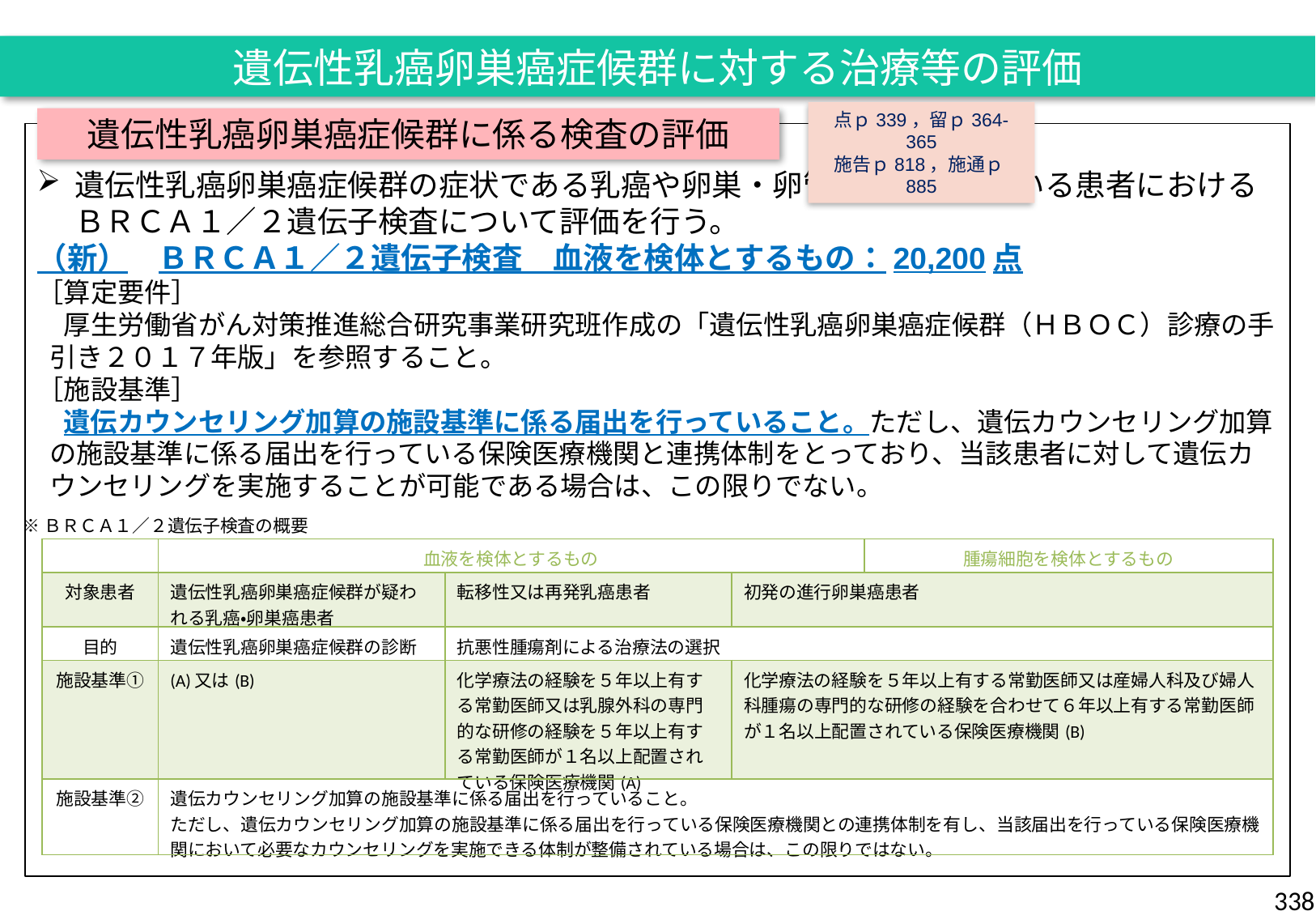

遺伝性乳癌卵巣癌症候群に対する治療等の評価
点ｐ339，留ｐ364-365
施告ｐ818，施通ｐ885
遺伝性乳癌卵巣癌症候群に係る検査の評価

遺伝性乳癌卵巣癌症候群の症状である乳癌や卵巣・卵管癌を発症している患者におけるＢＲＣＡ１／２遺伝子検査について評価を行う。
（新）	ＢＲＣＡ１／２遺伝子検査　血液を検体とするもの：20,200点
［算定要件］
　厚生労働省がん対策推進総合研究事業研究班作成の「遺伝性乳癌卵巣癌症候群（ＨＢＯＣ）診療の手引き２０１７年版」を参照すること。
［施設基準］
　遺伝カウンセリング加算の施設基準に係る届出を行っていること。ただし、遺伝カウンセリング加算の施設基準に係る届出を行っている保険医療機関と連携体制をとっており、当該患者に対して遺伝カウンセリングを実施することが可能である場合は、この限りでない。

がんゲノム医療を推進する観点から、遺伝子パネル検査やその他の遺伝性腫瘍に係る検査を実施した際の遺伝カウンセリングについて新たな評価を行う。

※ＢＲＣＡ１／２遺伝子検査の概要
|  | 血液を検体とするもの |  |  | 腫瘍細胞を検体とするもの |
| --- | --- | --- | --- | --- |
| 対象患者 | 遺伝性乳癌卵巣癌症候群が疑われる乳癌・卵巣癌患者 | 転移性又は再発乳癌患者 | 初発の進行卵巣癌患者 |  |
| 目的 | 遺伝性乳癌卵巣癌症候群の診断 | 抗悪性腫瘍剤による治療法の選択 |  |  |
| 施設基準① | (A)又は(B) | 化学療法の経験を５年以上有する常勤医師又は乳腺外科の専門的な研修の経験を５年以上有する常勤医師が１名以上配置されている保険医療機関(A) | 化学療法の経験を５年以上有する常勤医師又は産婦人科及び婦人科腫瘍の専門的な研修の経験を合わせて６年以上有する常勤医師が１名以上配置されている保険医療機関(B) |  |
| 施設基準② | 遺伝カウンセリング加算の施設基準に係る届出を行っていること。 ただし、遺伝カウンセリング加算の施設基準に係る届出を行っている保険医療機関との連携体制を有し、当該届出を行っている保険医療機関において必要なカウンセリングを実施できる体制が整備されている場合は、この限りではない。 |  |  |  |
338